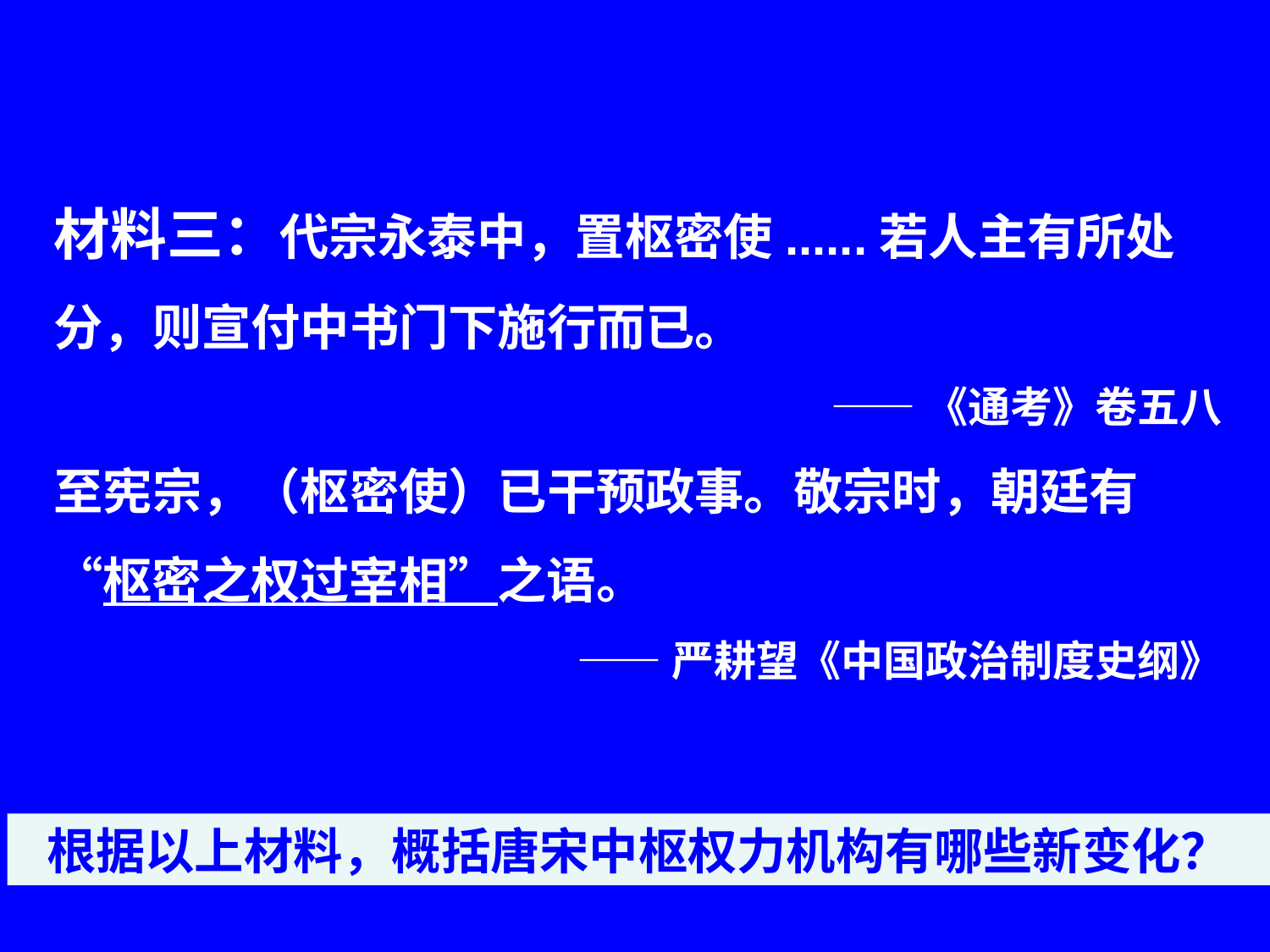

材料三：代宗永泰中，置枢密使......若人主有所处分，则宣付中书门下施行而已。
——《通考》卷五八
至宪宗，（枢密使）已干预政事。敬宗时，朝廷有“枢密之权过宰相”之语。
——严耕望《中国政治制度史纲》
根据以上材料，概括唐宋中枢权力机构有哪些新变化？